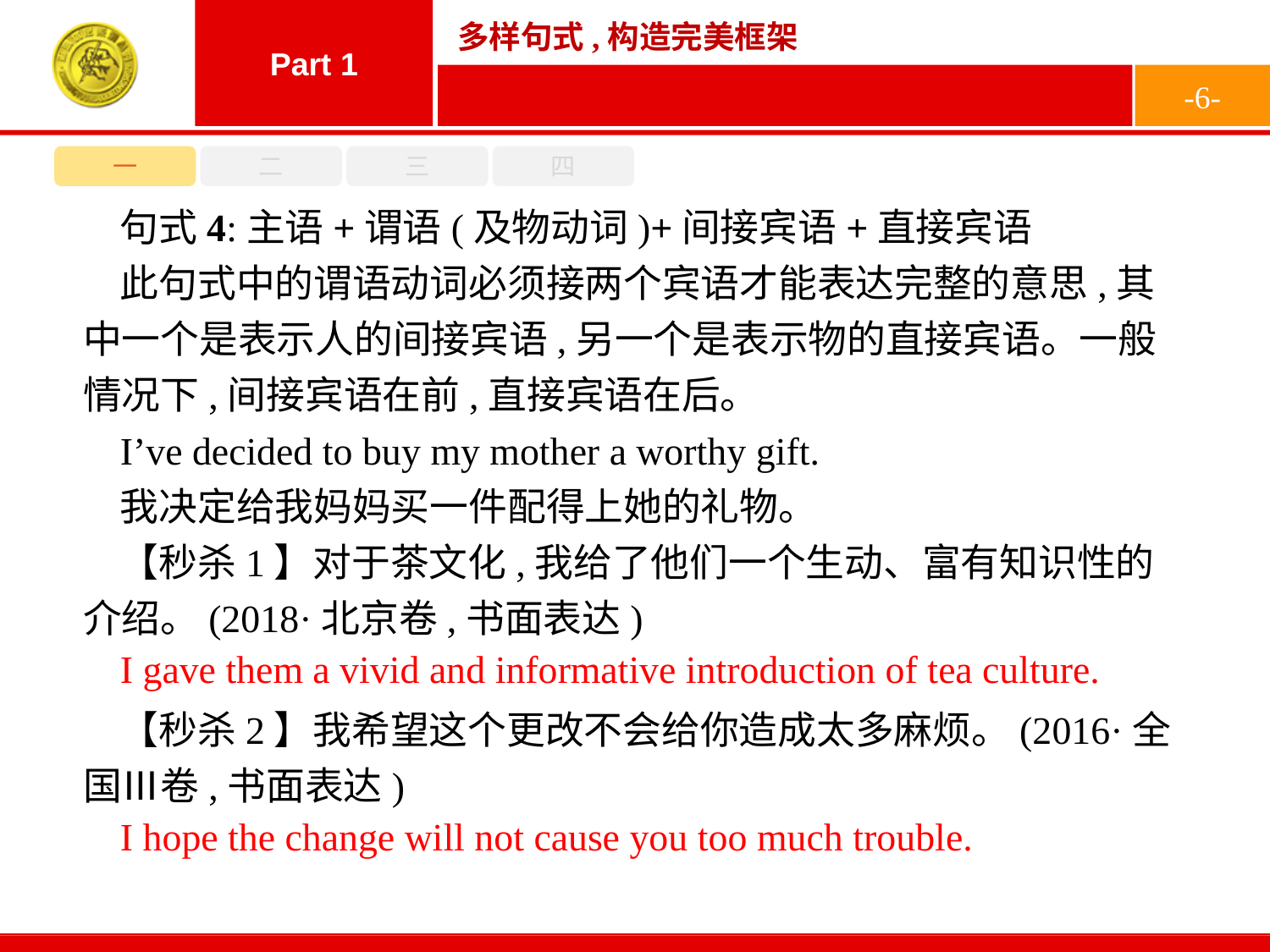

-6-
一
二
三
四
句式4:主语+谓语(及物动词)+间接宾语+直接宾语
此句式中的谓语动词必须接两个宾语才能表达完整的意思,其中一个是表示人的间接宾语,另一个是表示物的直接宾语。一般情况下,间接宾语在前,直接宾语在后。
I’ve decided to buy my mother a worthy gift.
我决定给我妈妈买一件配得上她的礼物。
【秒杀1】对于茶文化,我给了他们一个生动、富有知识性的介绍。(2018·北京卷,书面表达)

【秒杀2】我希望这个更改不会给你造成太多麻烦。(2016·全国Ⅲ卷,书面表达)
I gave them a vivid and informative introduction of tea culture.

I hope the change will not cause you too much trouble.